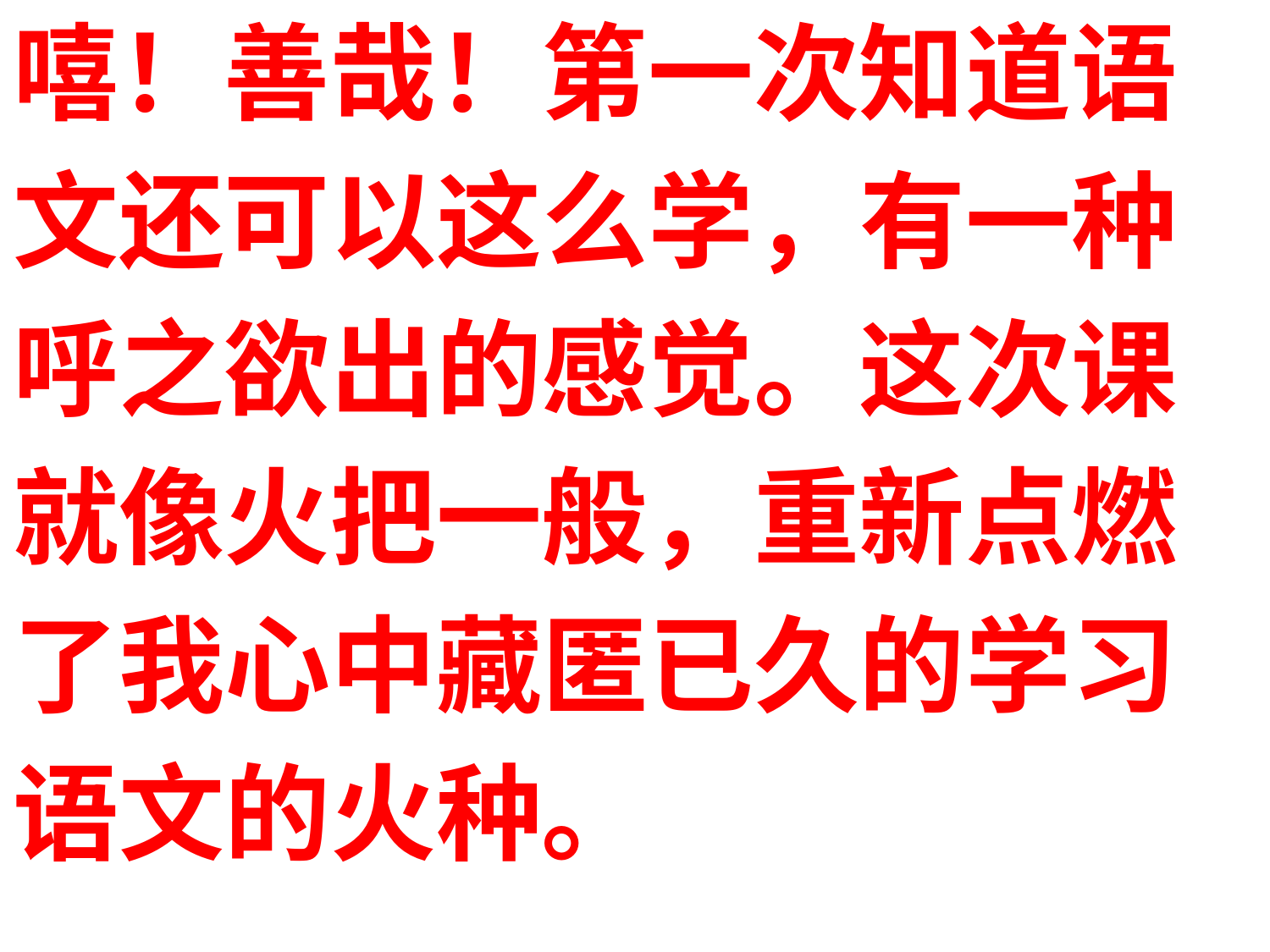

嘻！善哉！第一次知道语
文还可以这么学，有一种
呼之欲出的感觉。这次课
就像火把一般，重新点燃
了我心中藏匿已久的学习
语文的火种。